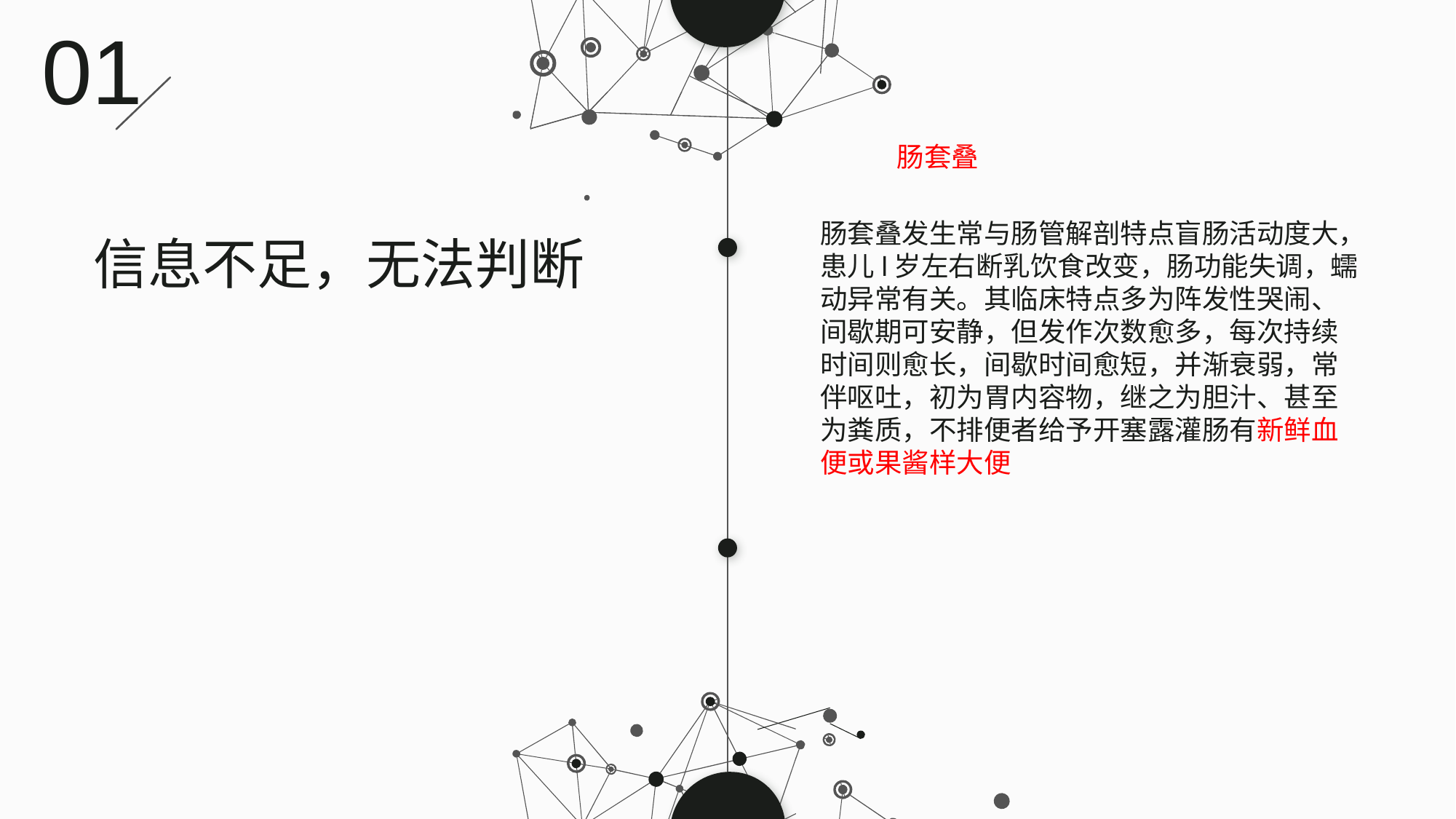

01
肠套叠
肠套叠发生常与肠管解剖特点盲肠活动度大，患儿l岁左右断乳饮食改变，肠功能失调，蠕动异常有关。其临床特点多为阵发性哭闹、
间歇期可安静，但发作次数愈多，每次持续时间则愈长，间歇时间愈短，并渐衰弱，常伴呕吐，初为胃内容物，继之为胆汁、甚至
为粪质，不排便者给予开塞露灌肠有新鲜血便或果酱样大便
信息不足，无法判断